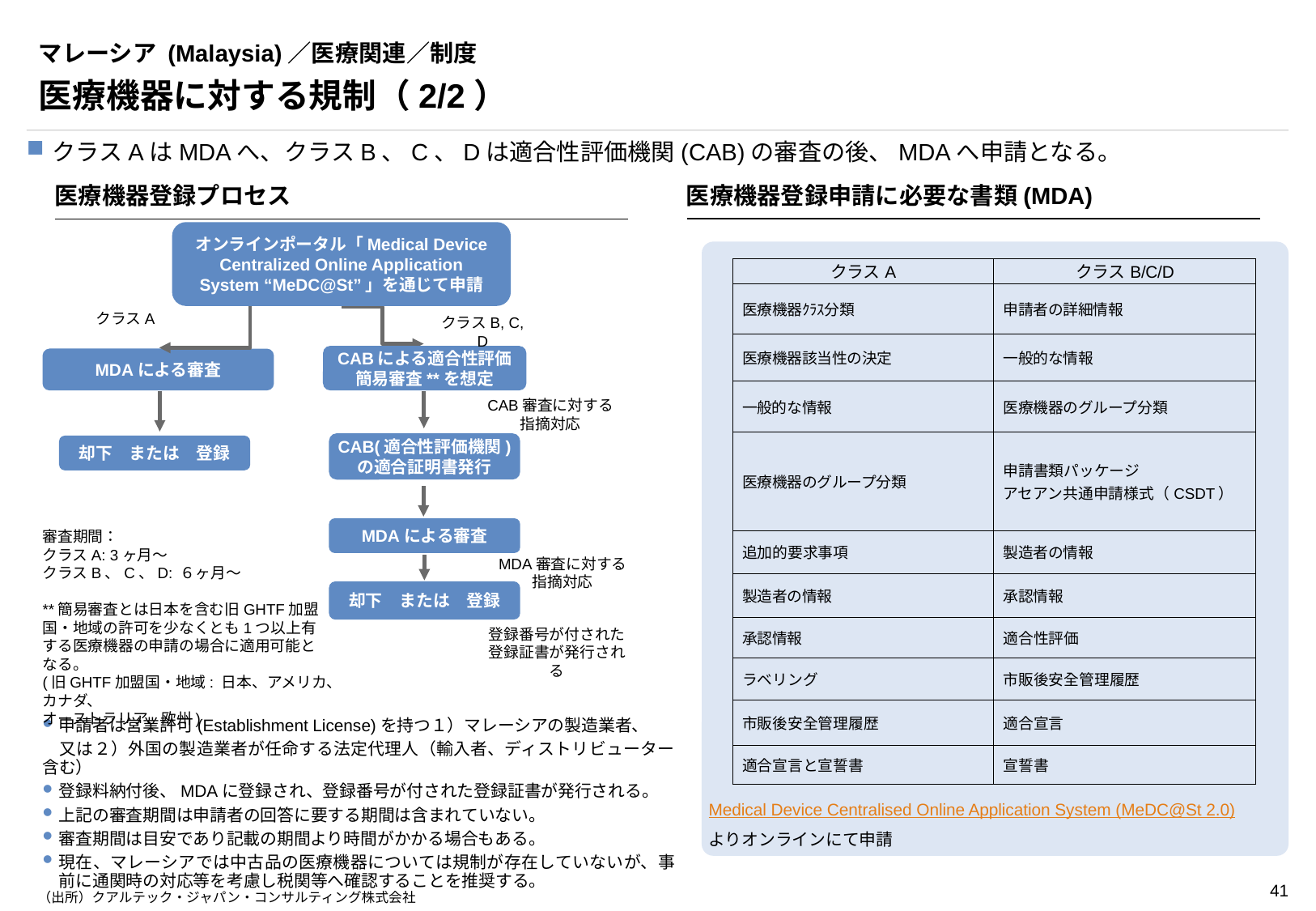

# マレーシア (Malaysia)／医療関連／制度
医療機器に対する規制（2/2）
クラスAはMDAへ、クラスB、C、Dは適合性評価機関(CAB)の審査の後、MDAへ申請となる。
医療機器登録申請に必要な書類(MDA)
医療機器登録プロセス
オンラインポータル「Medical Device Centralized Online Application System “MeDC@St”」を通じて申請

| クラスA | クラスB/C/D |
| --- | --- |
| 医療機器ｸﾗｽ分類 | 申請者の詳細情報 |
| 医療機器該当性の決定 | 一般的な情報 |
| 一般的な情報 | 医療機器のグループ分類 |
| 医療機器のグループ分類 | 申請書類パッケージ アセアン共通申請様式（CSDT） |
| 追加的要求事項 | 製造者の情報 |
| 製造者の情報 | 承認情報 |
| 承認情報 | 適合性評価 |
| ラベリング | 市販後安全管理履歴 |
| 市販後安全管理履歴 | 適合宣言 |
| 適合宣言と宣誓書 | 宣誓書 |
クラスA
クラスB, C, D
CABによる適合性評価
簡易審査**を想定
MDAによる審査
CAB審査に対する
指摘対応
CAB(適合性評価機関)
の適合証明書発行
却下　または　登録
MDAによる審査
審査期間：
クラスA: 3ヶ月〜
クラスB、C、D: ６ヶ月〜

**簡易審査とは日本を含む旧GHTF加盟国・地域の許可を少なくとも1つ以上有する医療機器の申請の場合に適用可能となる。
(旧GHTF加盟国・地域: 日本、アメリカ、カナダ、
オーストラリア、欧州)
MDA審査に対する
指摘対応
却下　または　登録
登録番号が付された
登録証書が発行される
申請者は営業許可(Establishment License)を持つ１）マレーシアの製造業者、
   又は２）外国の製造業者が任命する法定代理人（輸入者、ディストリビューター含む）
登録料納付後、MDAに登録され、登録番号が付された登録証書が発行される。
上記の審査期間は申請者の回答に要する期間は含まれていない。
審査期間は目安であり記載の期間より時間がかかる場合もある。
現在、マレーシアでは中古品の医療機器については規制が存在していないが、事前に通関時の対応等を考慮し税関等へ確認することを推奨する。
Medical Device Centralised Online Application System (MeDC@St 2.0)
よりオンラインにて申請
（出所）クアルテック・ジャパン・コンサルティング株式会社